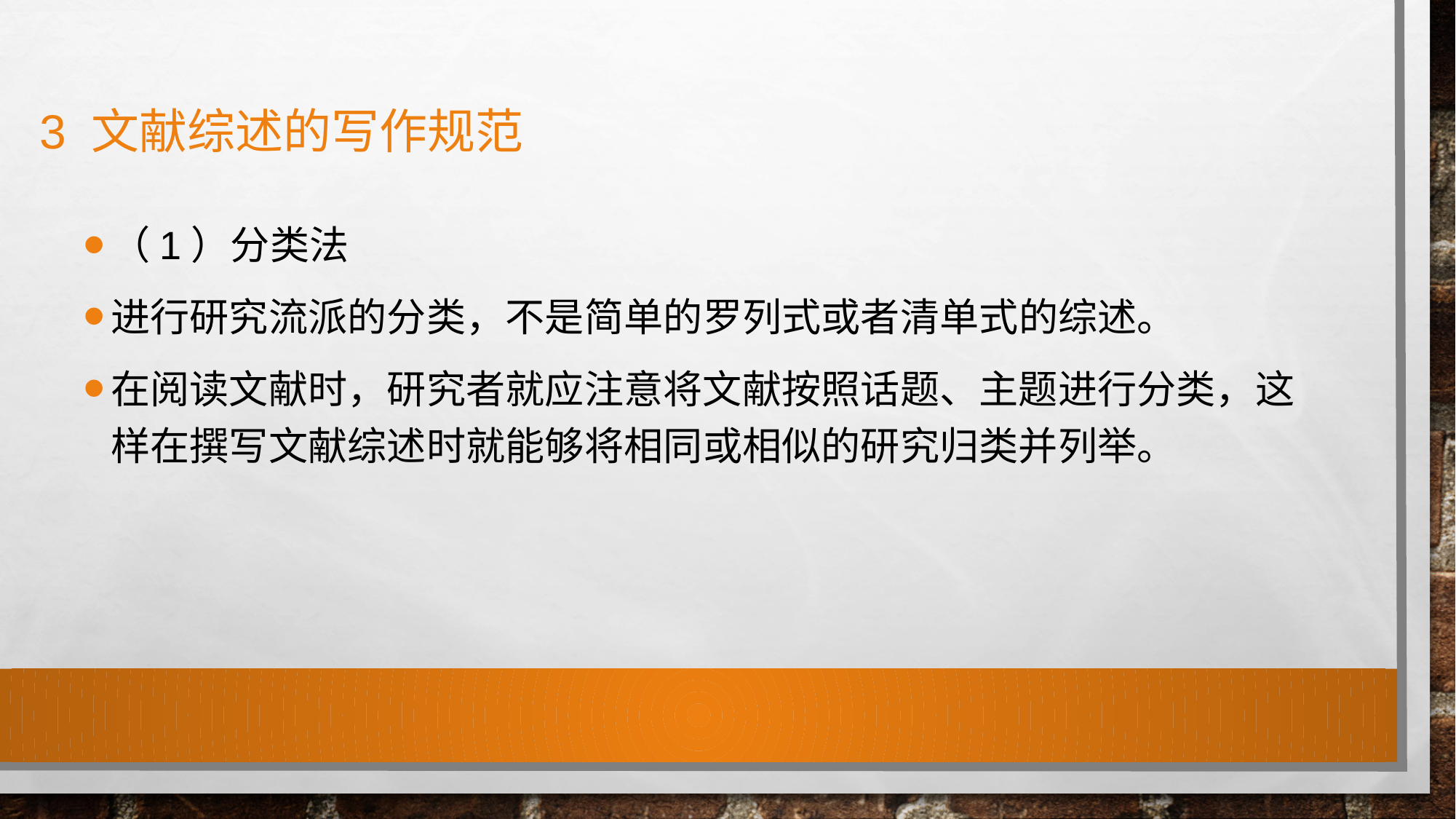

# 3 文献综述的写作规范
（1）分类法
进行研究流派的分类，不是简单的罗列式或者清单式的综述。
在阅读文献时，研究者就应注意将文献按照话题、主题进行分类，这样在撰写文献综述时就能够将相同或相似的研究归类并列举。